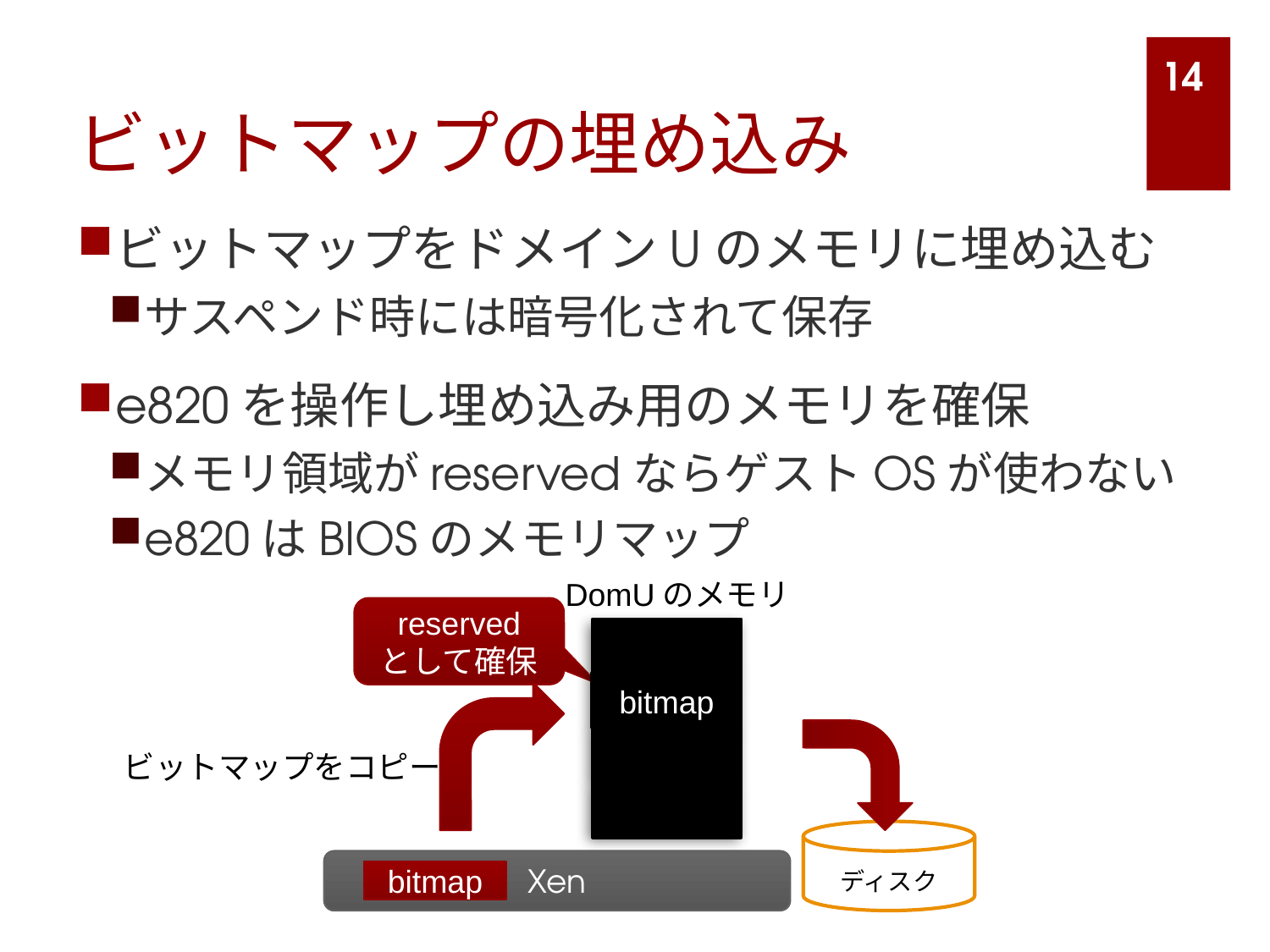

# ビットマップの埋め込み
14
ビットマップをドメインUのメモリに埋め込む
サスペンド時には暗号化されて保存
e820を操作し埋め込み用のメモリを確保
メモリ領域がreservedならゲストOSが使わない
e820はBIOSのメモリマップ
DomUのメモリ
reserved
として確保

bitmap

bitmap

ビットマップをコピー

ディスク
Xen
bitmap